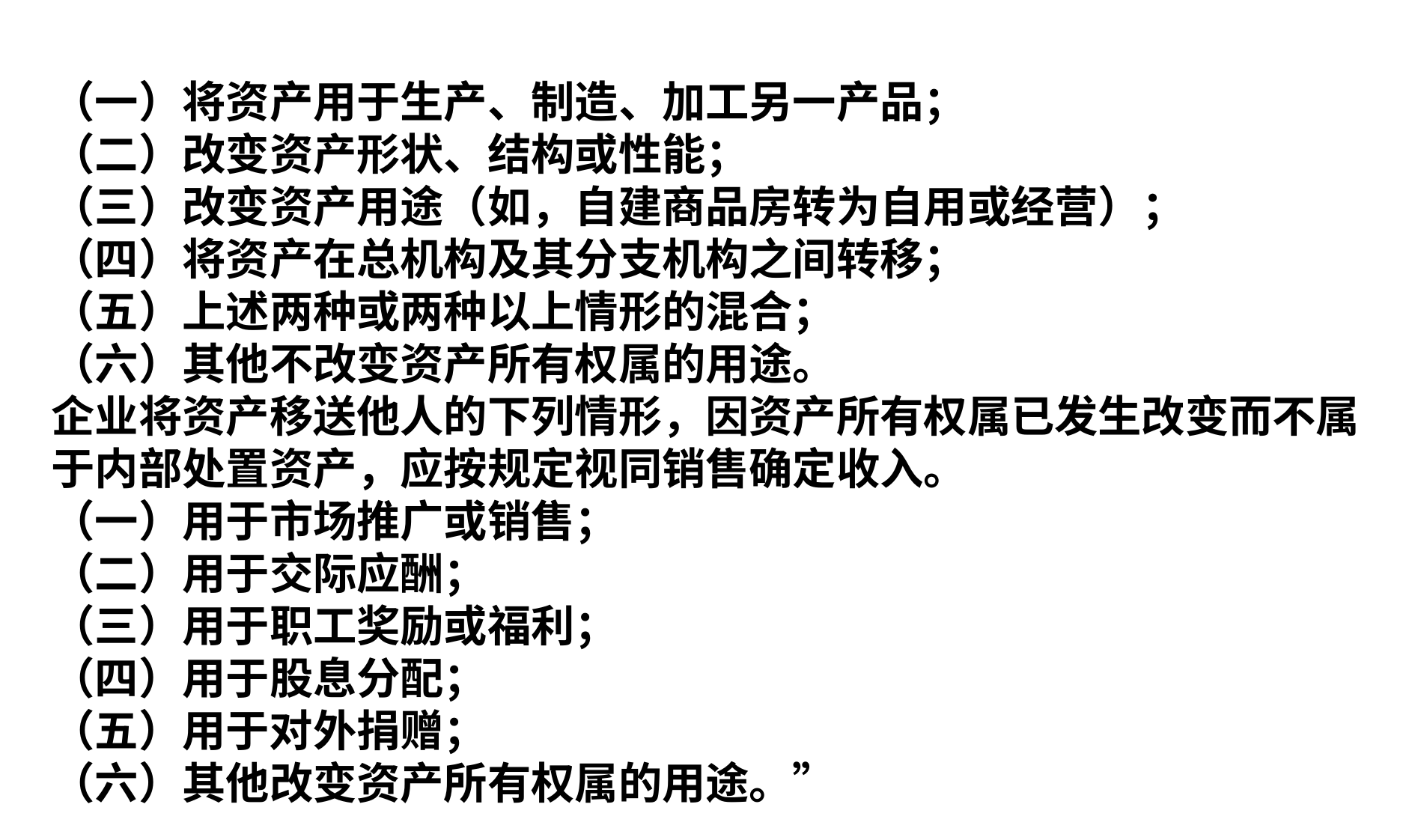

（一）将资产用于生产、制造、加工另一产品；
（二）改变资产形状、结构或性能；
（三）改变资产用途（如，自建商品房转为自用或经营）；
（四）将资产在总机构及其分支机构之间转移；
（五）上述两种或两种以上情形的混合；
（六）其他不改变资产所有权属的用途。
企业将资产移送他人的下列情形，因资产所有权属已发生改变而不属于内部处置资产，应按规定视同销售确定收入。
（一）用于市场推广或销售；
（二）用于交际应酬；
（三）用于职工奖励或福利；
（四）用于股息分配；
（五）用于对外捐赠；
（六）其他改变资产所有权属的用途。”